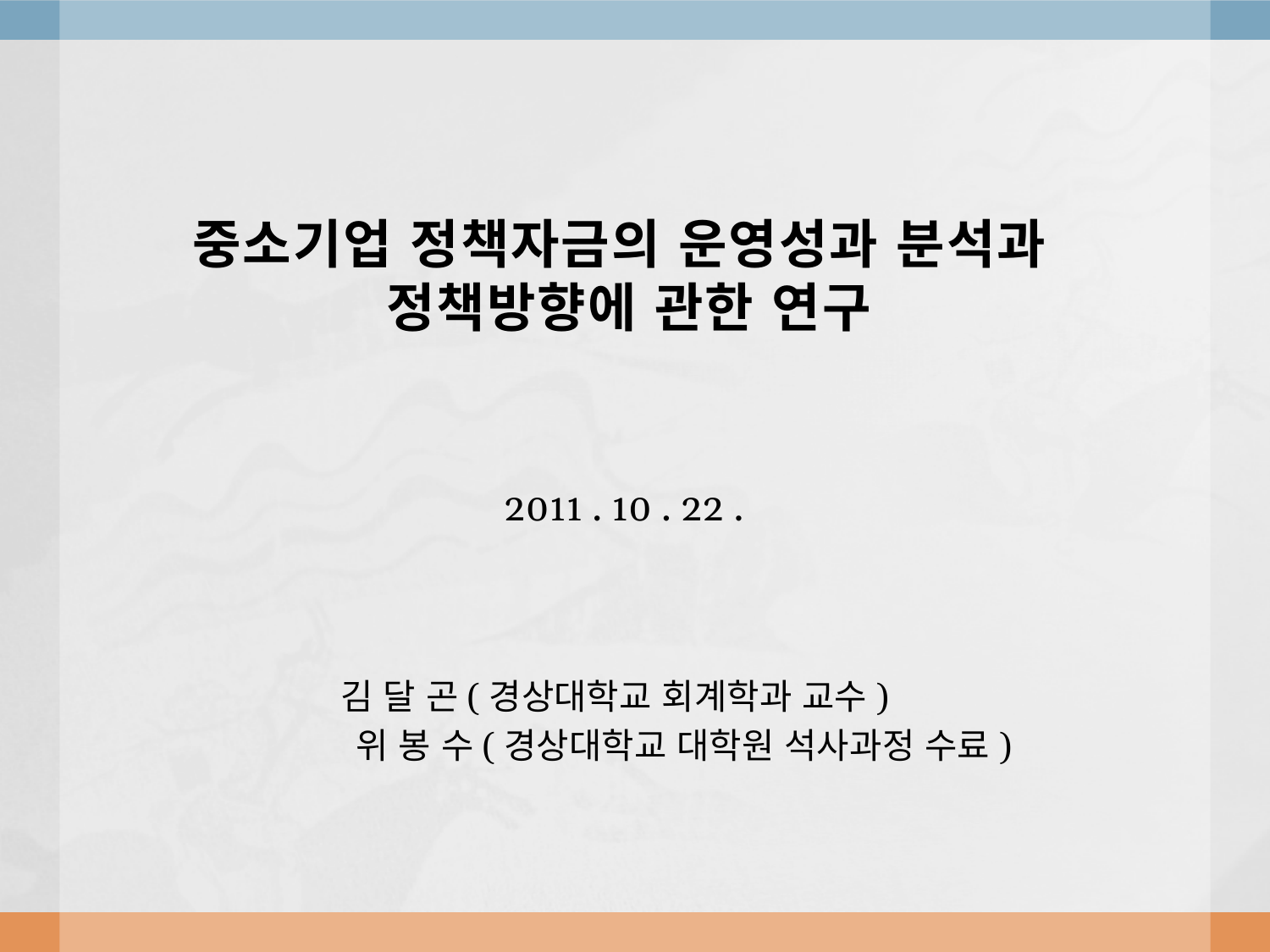

# 중소기업 정책자금의 운영성과 분석과 정책방향에 관한 연구
2011 . 10 . 22 .

김 달 곤(경상대학교 회계학과 교수)
             위 봉 수(경상대학교 대학원 석사과정 수료)